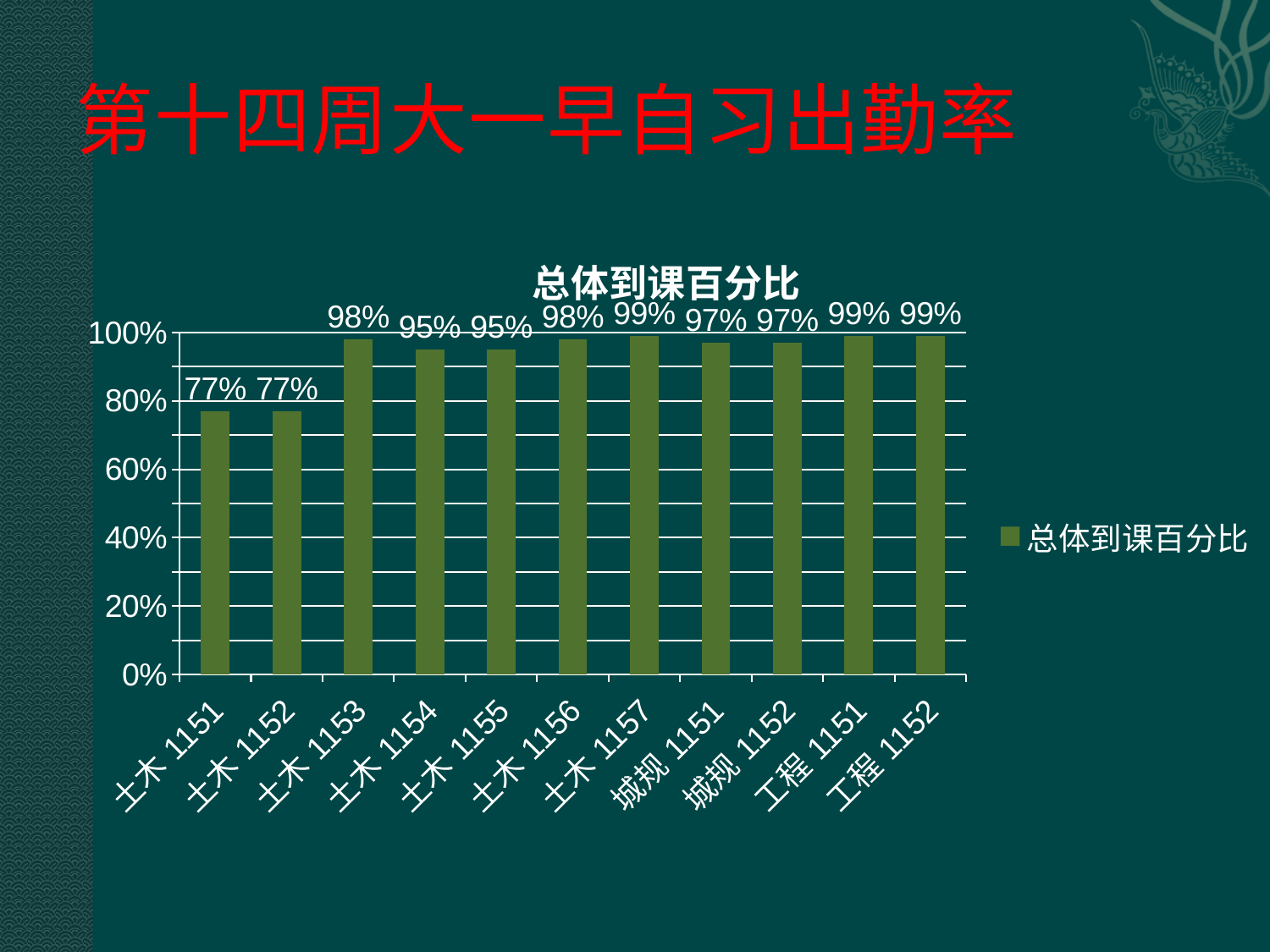

# 第十四周大一早自习出勤率

### Chart:

| Category | 总体到课百分比 |
|---|---|
| 土木1151 | 0.77 |
| 土木1152 | 0.77 |
| 土木1153 | 0.98 |
| 土木1154 | 0.95 |
| 土木1155 | 0.95 |
| 土木1156 | 0.98 |
| 土木1157 | 0.99 |
| 城规1151 | 0.97 |
| 城规1152 | 0.97 |
| 工程1151 | 0.99 |
| 工程1152 | 0.99 |